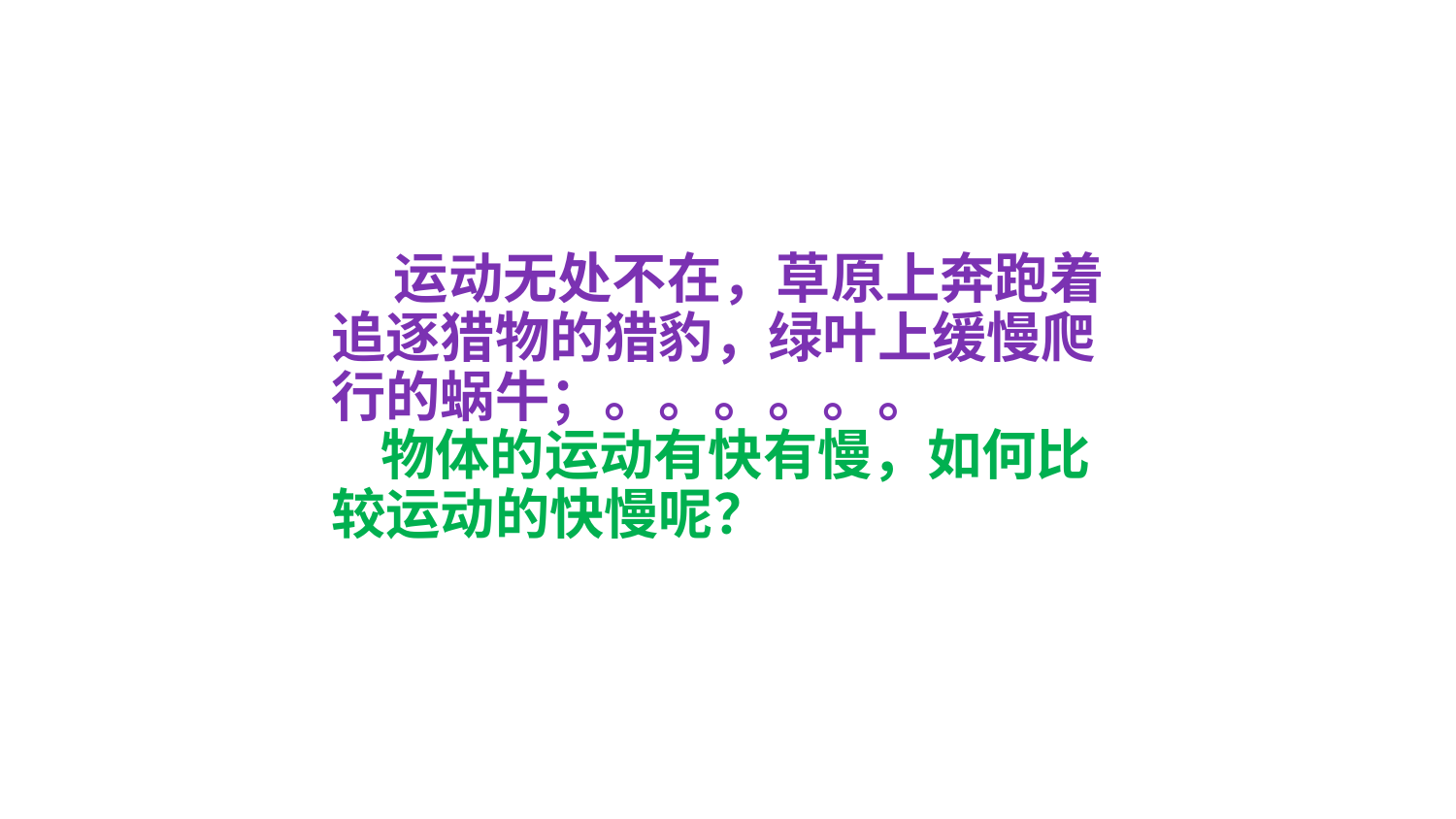

# 运动无处不在，草原上奔跑着追逐猎物的猎豹，绿叶上缓慢爬行的蜗牛；。。。。。。 物体的运动有快有慢，如何比较运动的快慢呢？